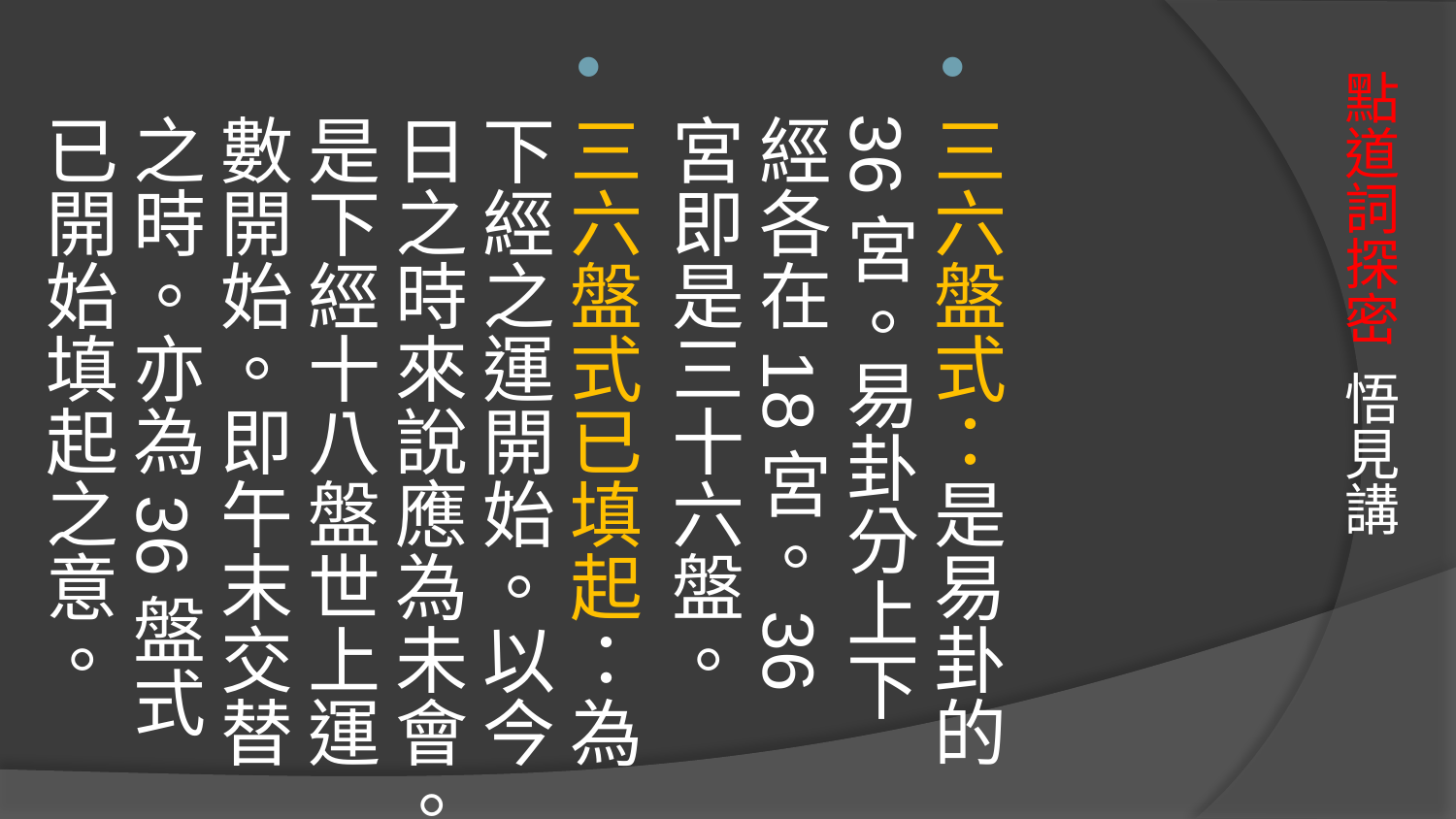

三六盤式：是易卦的36宮。易卦分上下經各在18宮。36宮即是三十六盤。
三六盤式已填起：為下經之運開始。以今日之時來說應為未會。是下經十八盤世上運數開始。即午末交替之時。亦為36盤式已開始填起之意。
# 點道詞探密  悟見講